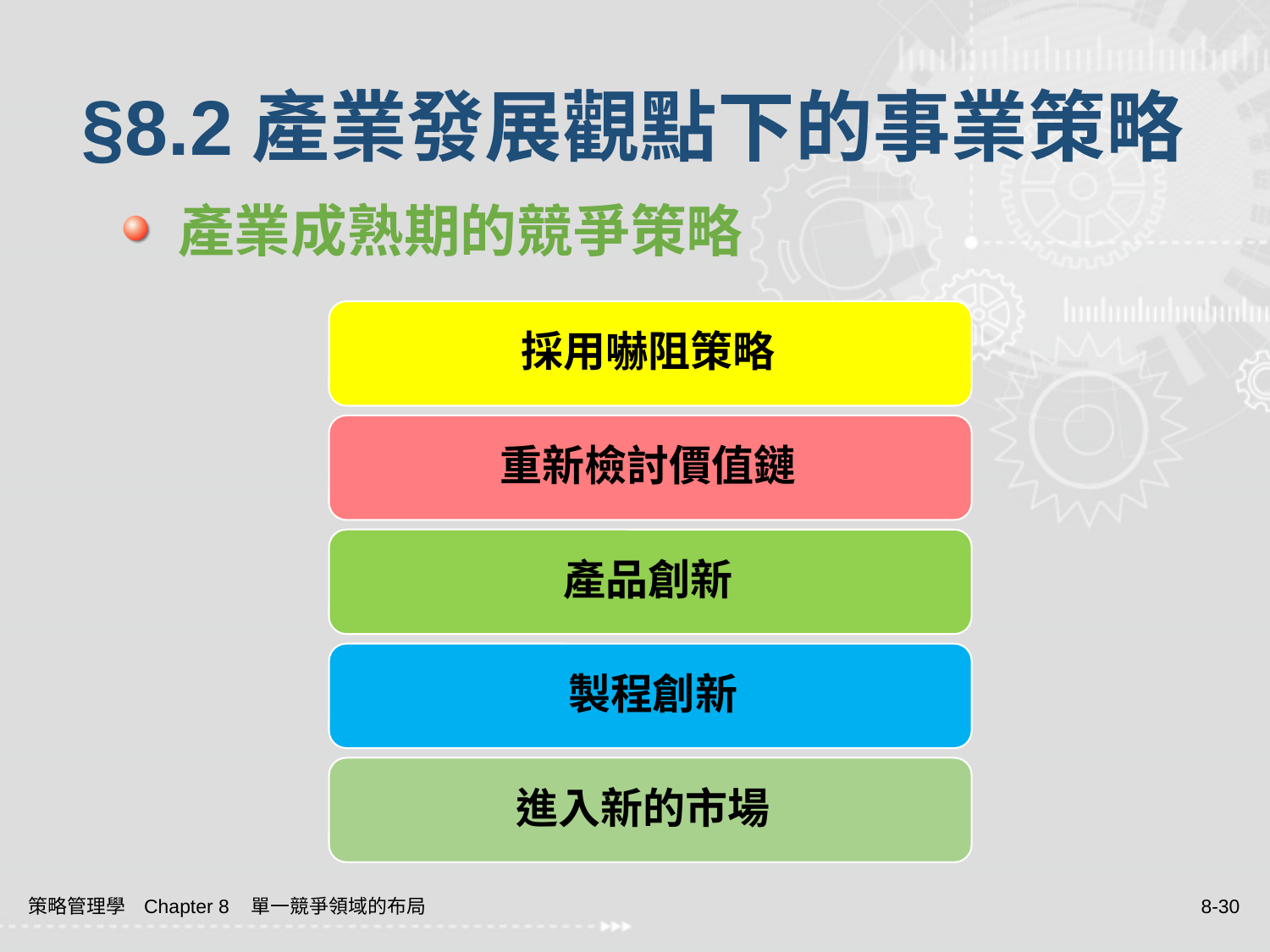

# §8.2產業發展觀點下的事業策略
 產業成熟期的競爭策略

採用嚇阻策略
重新檢討價值鏈
產品創新
製程創新
進入新的市場
策略管理學   Chapter 8   單一競爭領域的布局
8-30